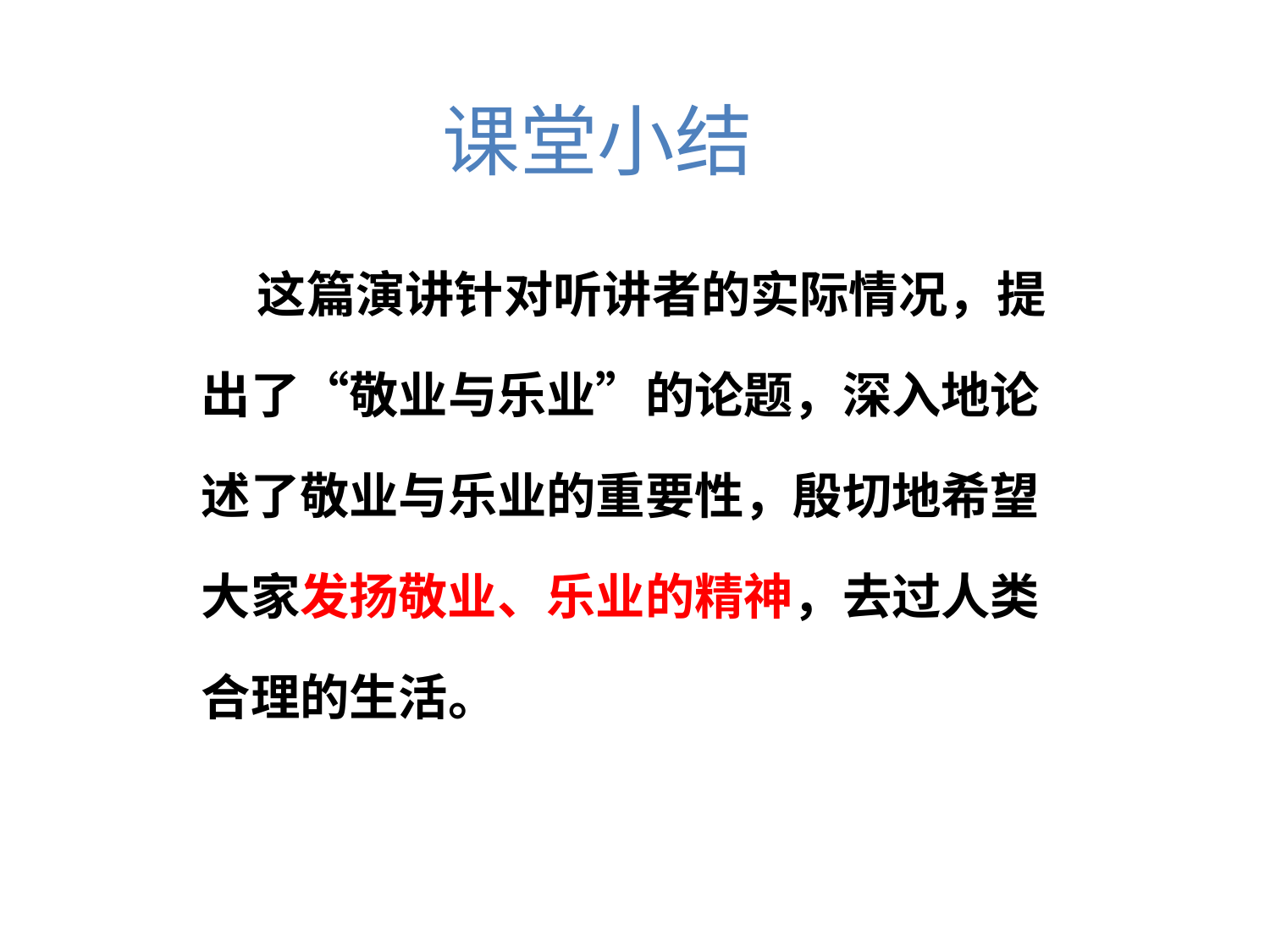

课堂小结

    这篇演讲针对听讲者的实际情况，提出了“敬业与乐业”的论题，深入地论述了敬业与乐业的重要性，殷切地希望大家发扬敬业、乐业的精神，去过人类合理的生活。